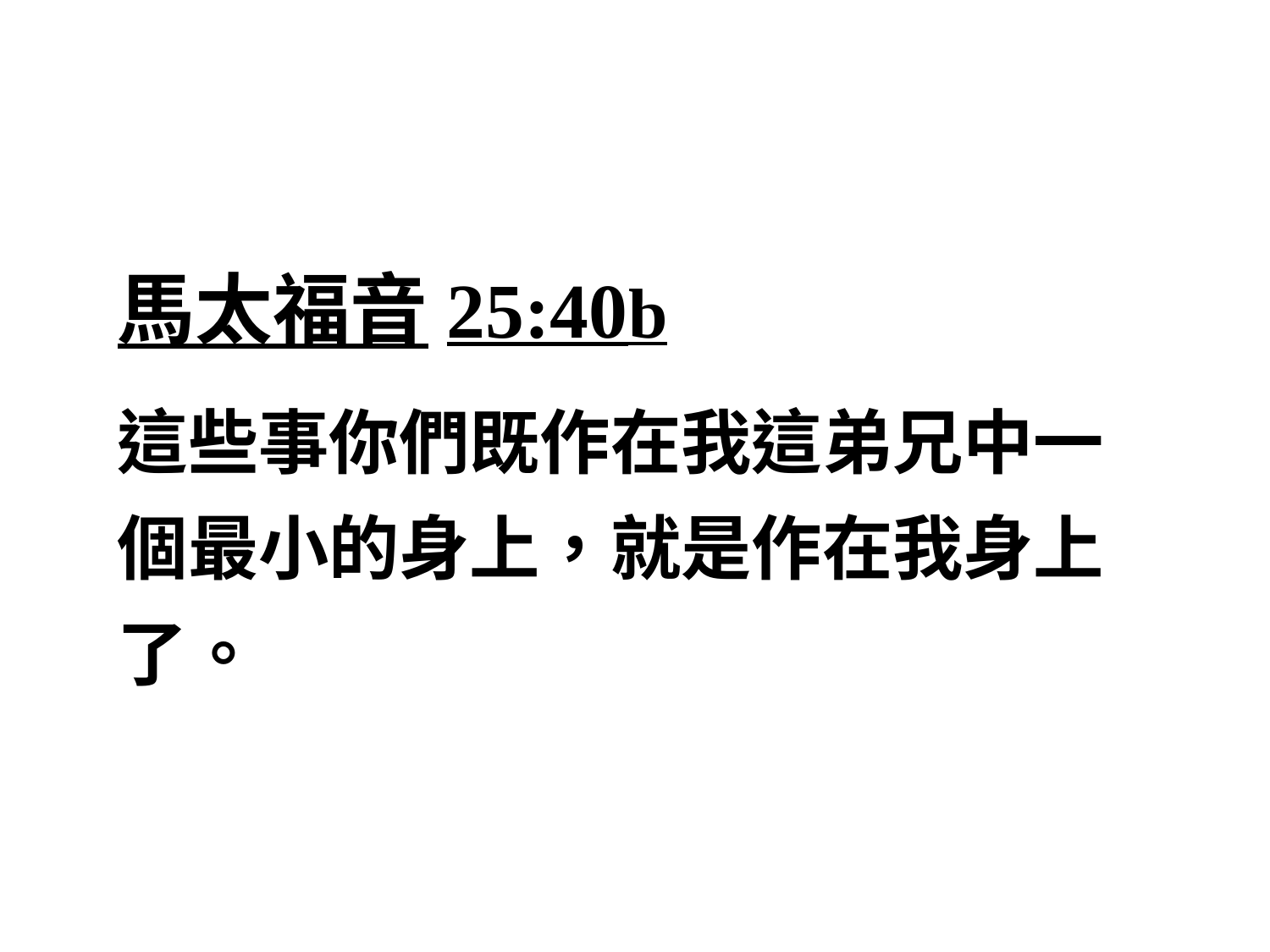

馬太福音25:40b

這些事你們既作在我這弟兄中一個最小的身上，就是作在我身上了。